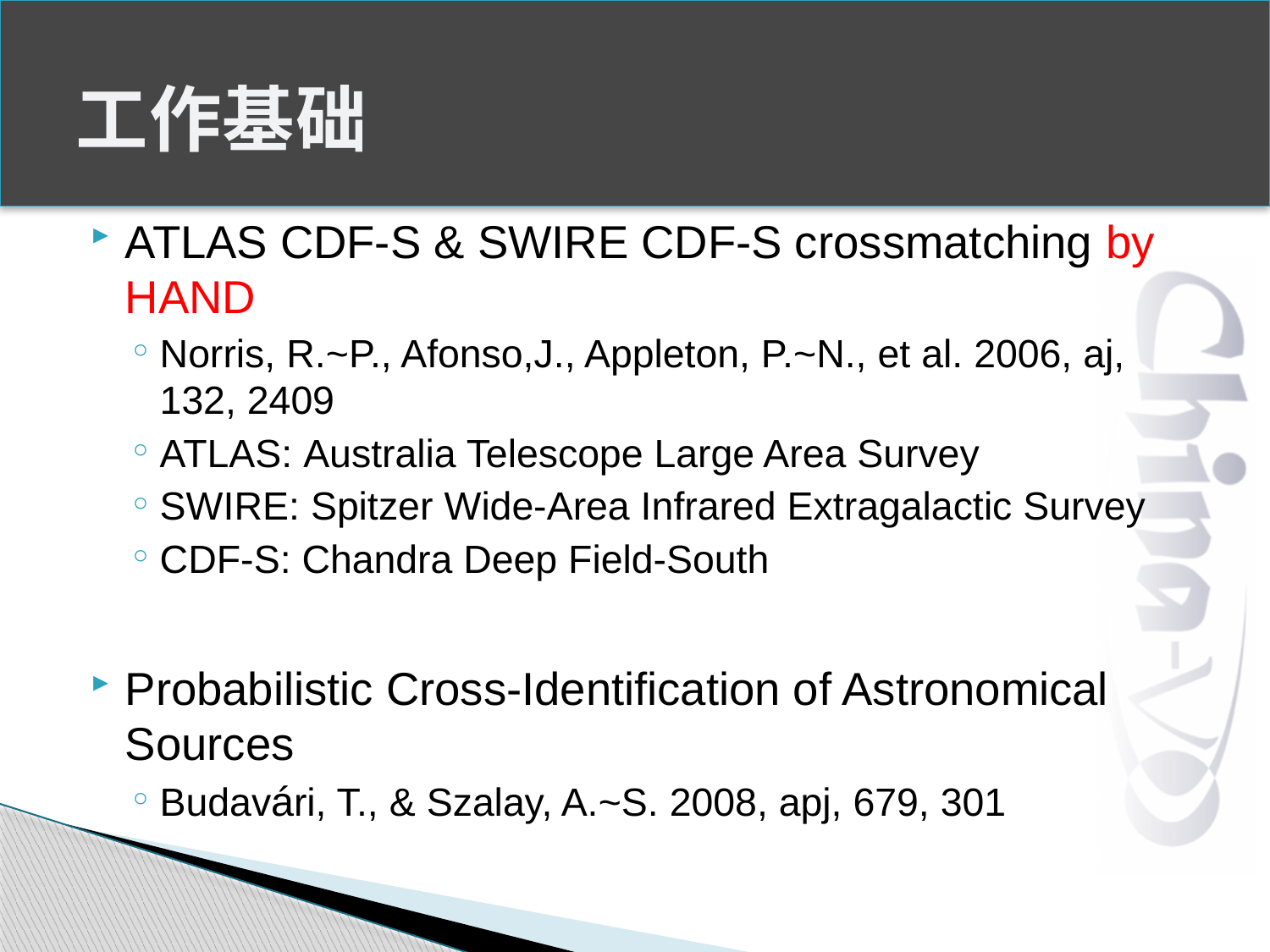

# 工作基础
ATLAS CDF-S & SWIRE CDF-S crossmatching by HAND
Norris, R.~P., Afonso,J., Appleton, P.~N., et al. 2006, aj, 132, 2409
ATLAS: Australia Telescope Large Area Survey
SWIRE: Spitzer Wide-Area Infrared Extragalactic Survey
CDF-S: Chandra Deep Field-South

Probabilistic Cross-Identification of Astronomical Sources
Budavári, T., & Szalay, A.~S. 2008, apj, 679, 301